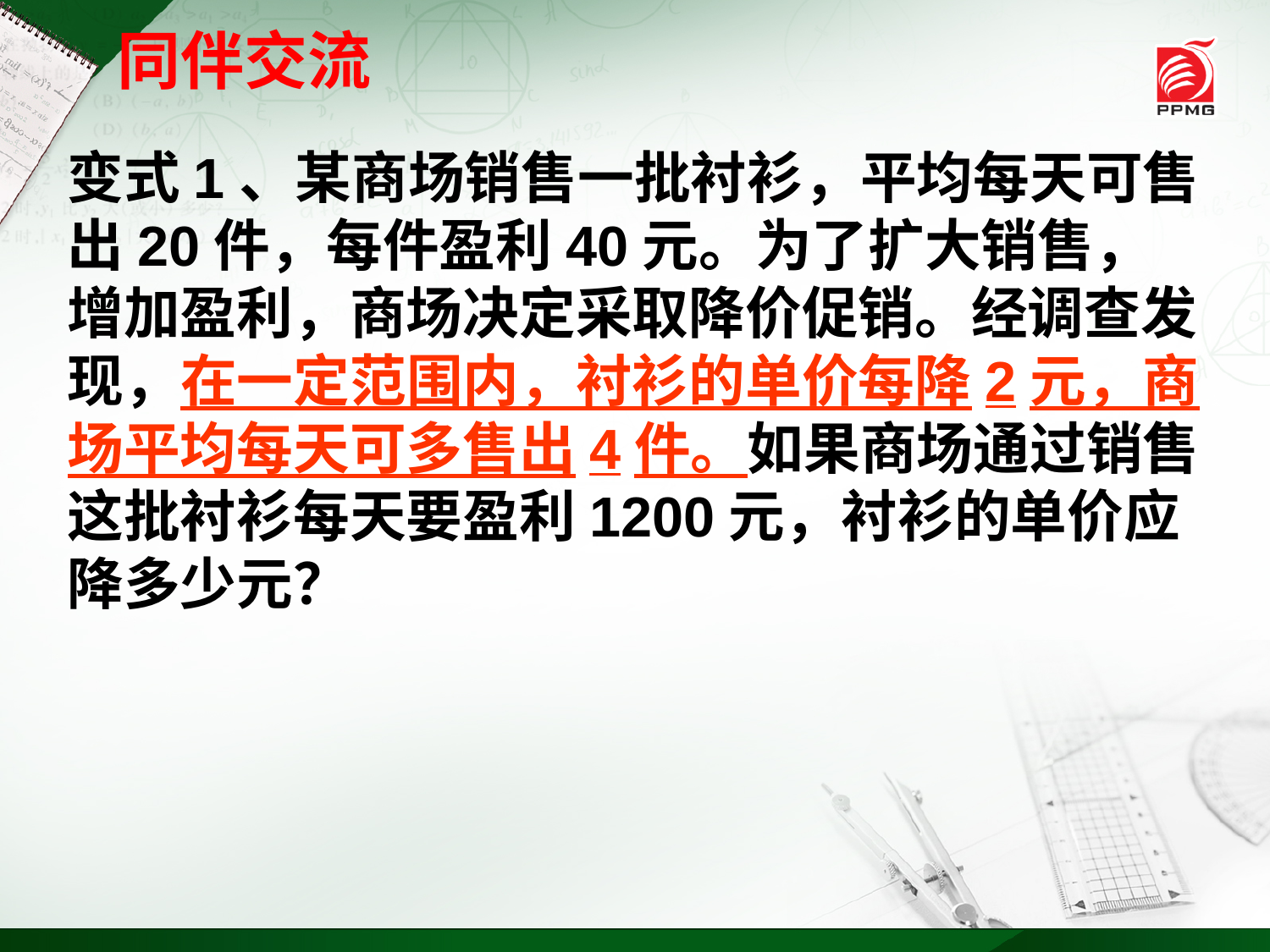

同伴交流
变式1、某商场销售一批衬衫，平均每天可售出20件，每件盈利40元。为了扩大销售，增加盈利，商场决定采取降价促销。经调查发现，在一定范围内，衬衫的单价每降2元，商场平均每天可多售出4件。如果商场通过销售这批衬衫每天要盈利1200元，衬衫的单价应降多少元？